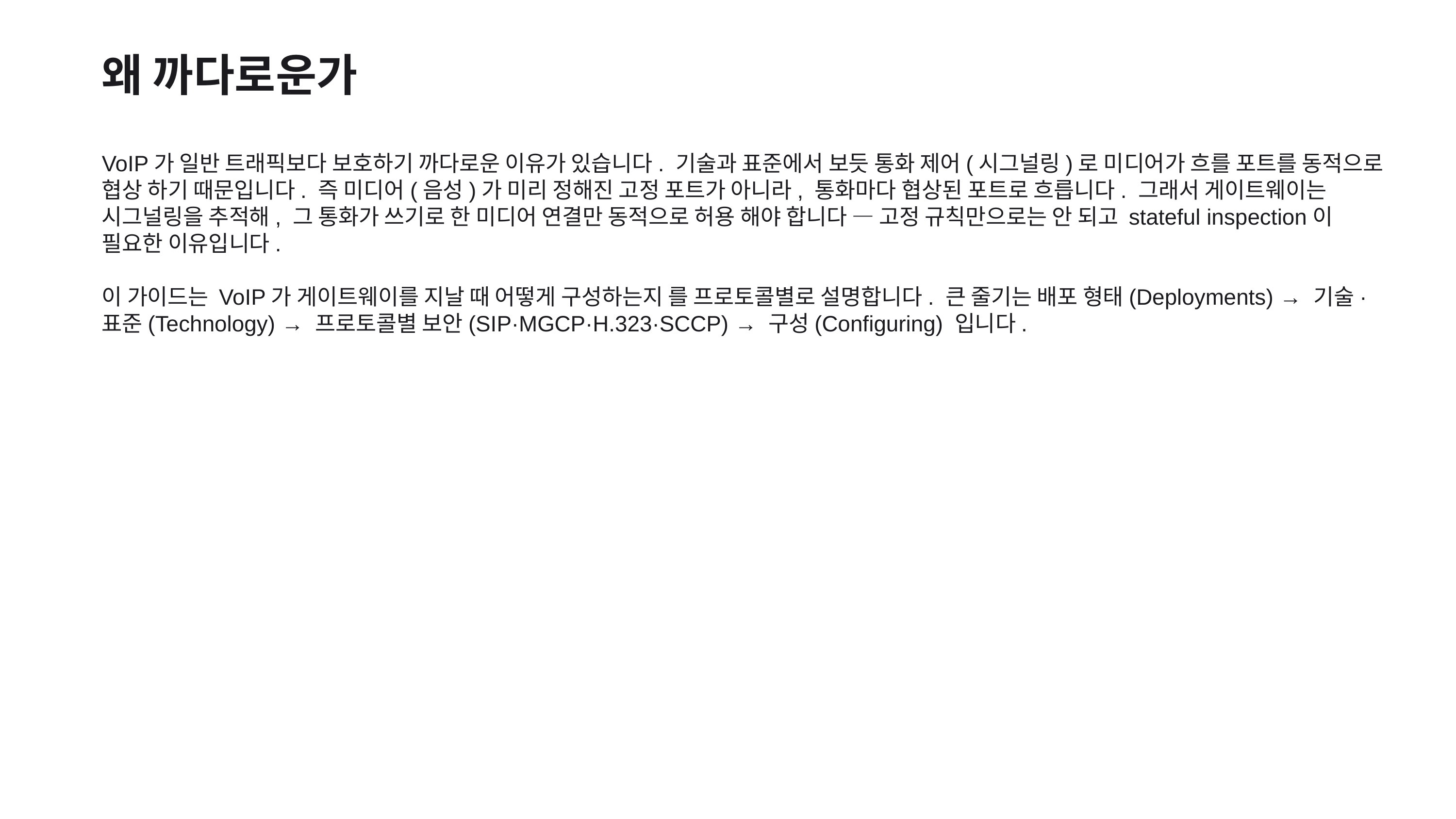

왜 까다로운가
VoIP가 일반 트래픽보다 보호하기 까다로운 이유가 있습니다. 기술과 표준에서 보듯 통화 제어(시그널링)로 미디어가 흐를 포트를 동적으로 협상 하기 때문입니다. 즉 미디어(음성)가 미리 정해진 고정 포트가 아니라, 통화마다 협상된 포트로 흐릅니다. 그래서 게이트웨이는 시그널링을 추적해, 그 통화가 쓰기로 한 미디어 연결만 동적으로 허용 해야 합니다 — 고정 규칙만으로는 안 되고 stateful inspection이 필요한 이유입니다.

이 가이드는 VoIP가 게이트웨이를 지날 때 어떻게 구성하는지 를 프로토콜별로 설명합니다. 큰 줄기는 배포 형태(Deployments) → 기술·표준(Technology) → 프로토콜별 보안(SIP·MGCP·H.323·SCCP) → 구성(Configuring) 입니다.